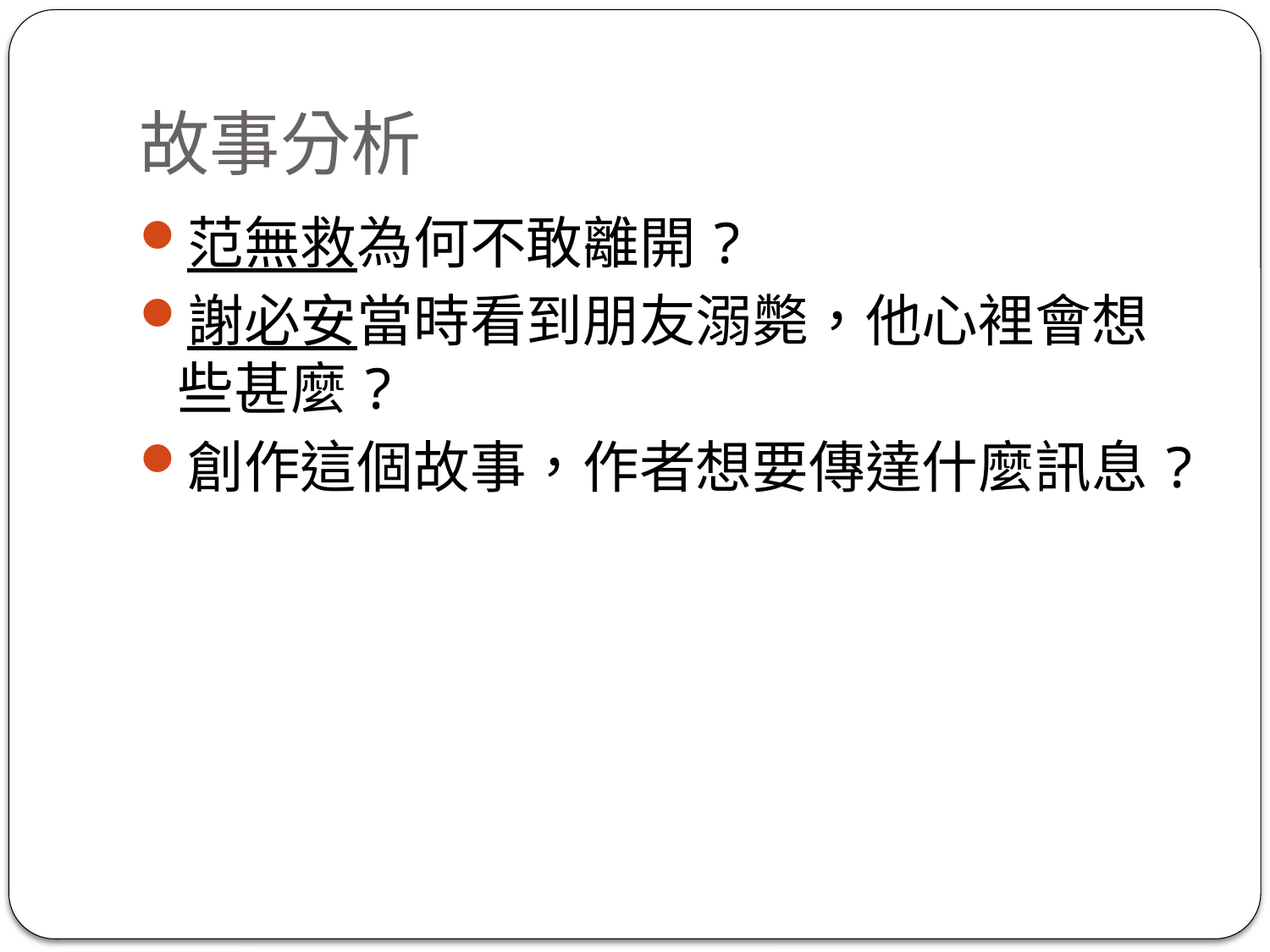

# 故事分析
范無救為何不敢離開?
謝必安當時看到朋友溺斃，他心裡會想些甚麼?
創作這個故事，作者想要傳達什麼訊息?